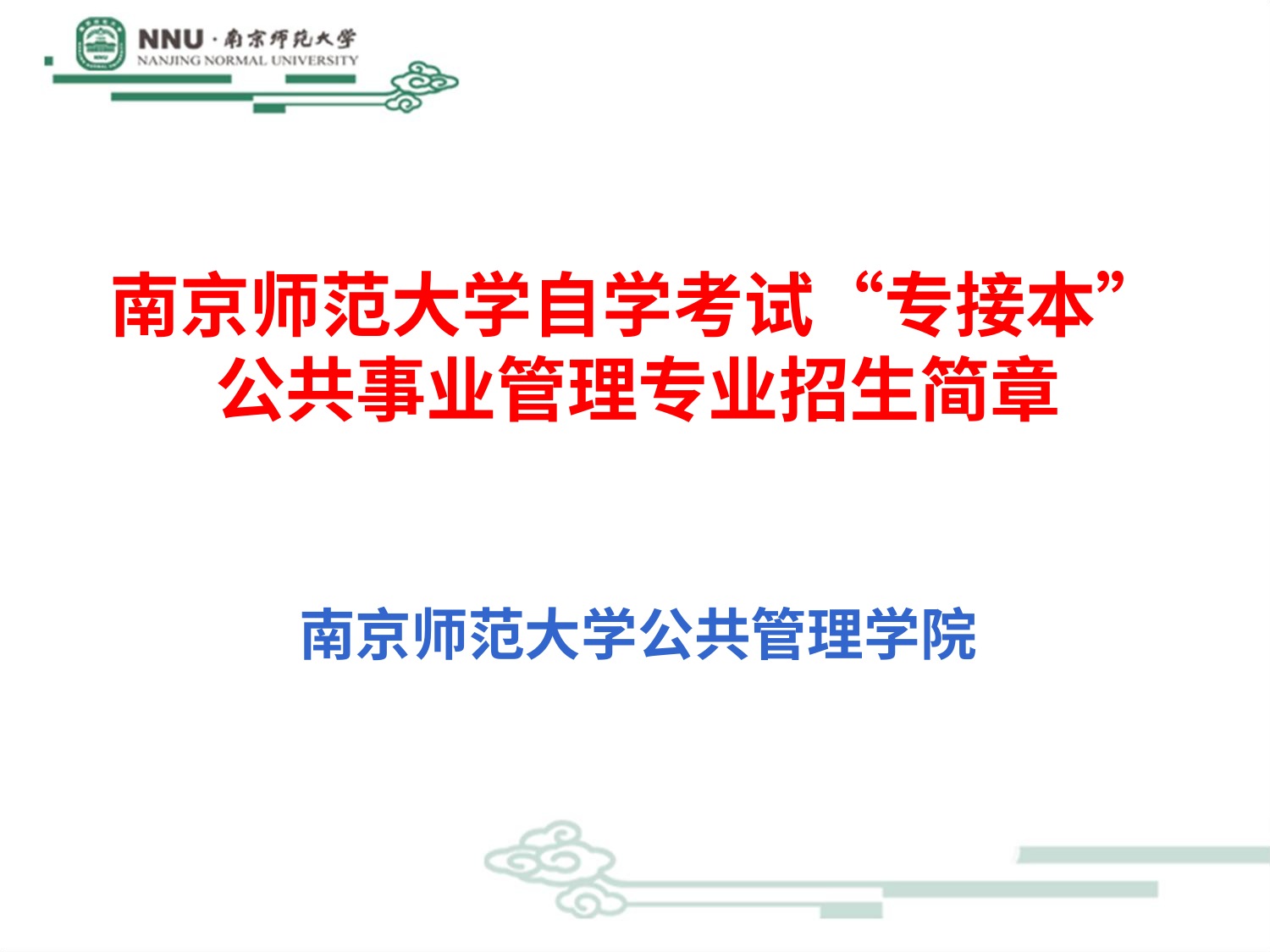

# 南京师范大学自学考试“专接本” 公共事业管理专业招生简章
南京师范大学公共管理学院